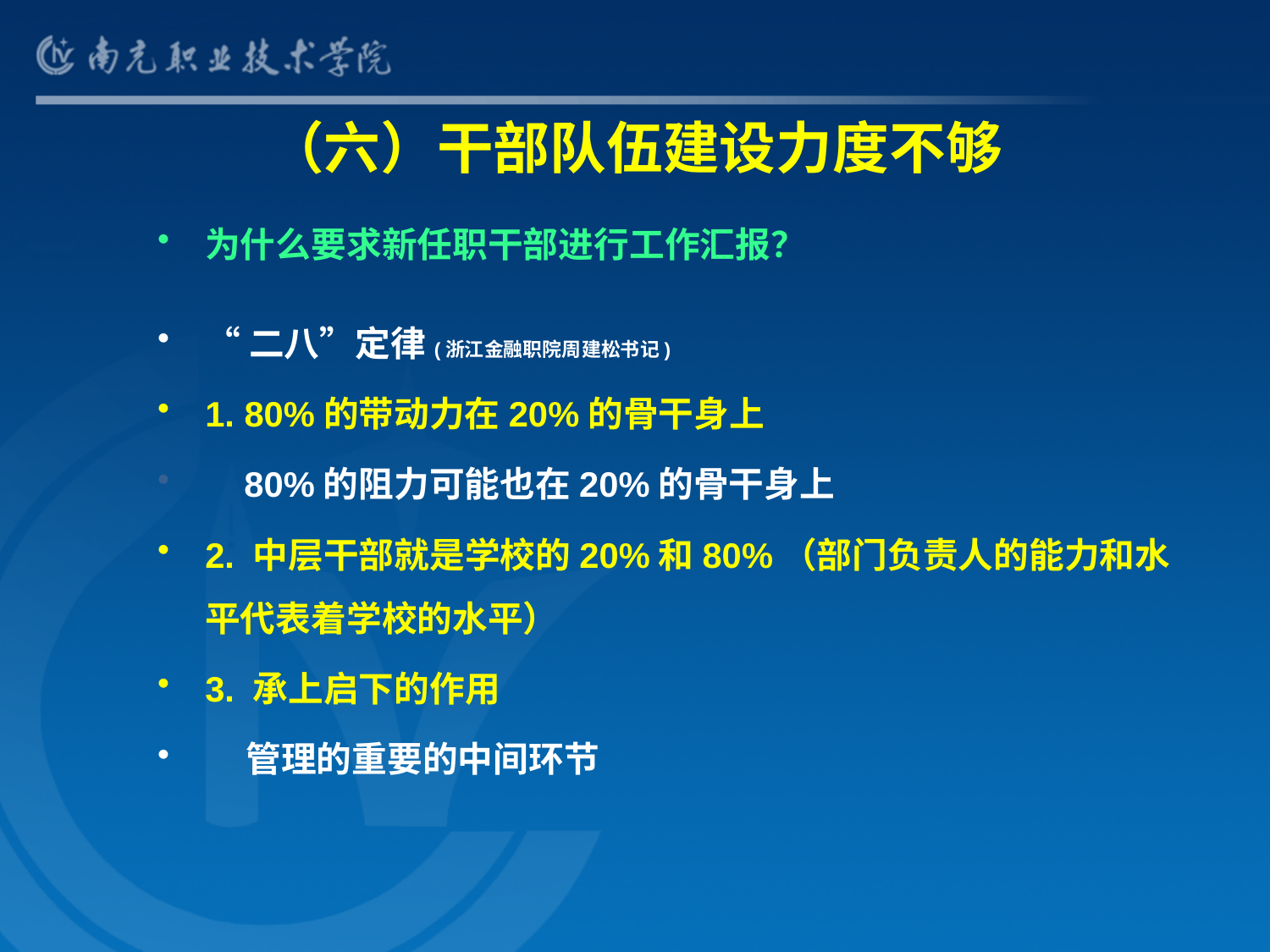

# （六）干部队伍建设力度不够
为什么要求新任职干部进行工作汇报？

“二八”定律(浙江金融职院周建松书记)
1. 80%的带动力在20%的骨干身上
    80%的阻力可能也在20%的骨干身上
2. 中层干部就是学校的20%和80%（部门负责人的能力和水平代表着学校的水平）
3. 承上启下的作用
    管理的重要的中间环节